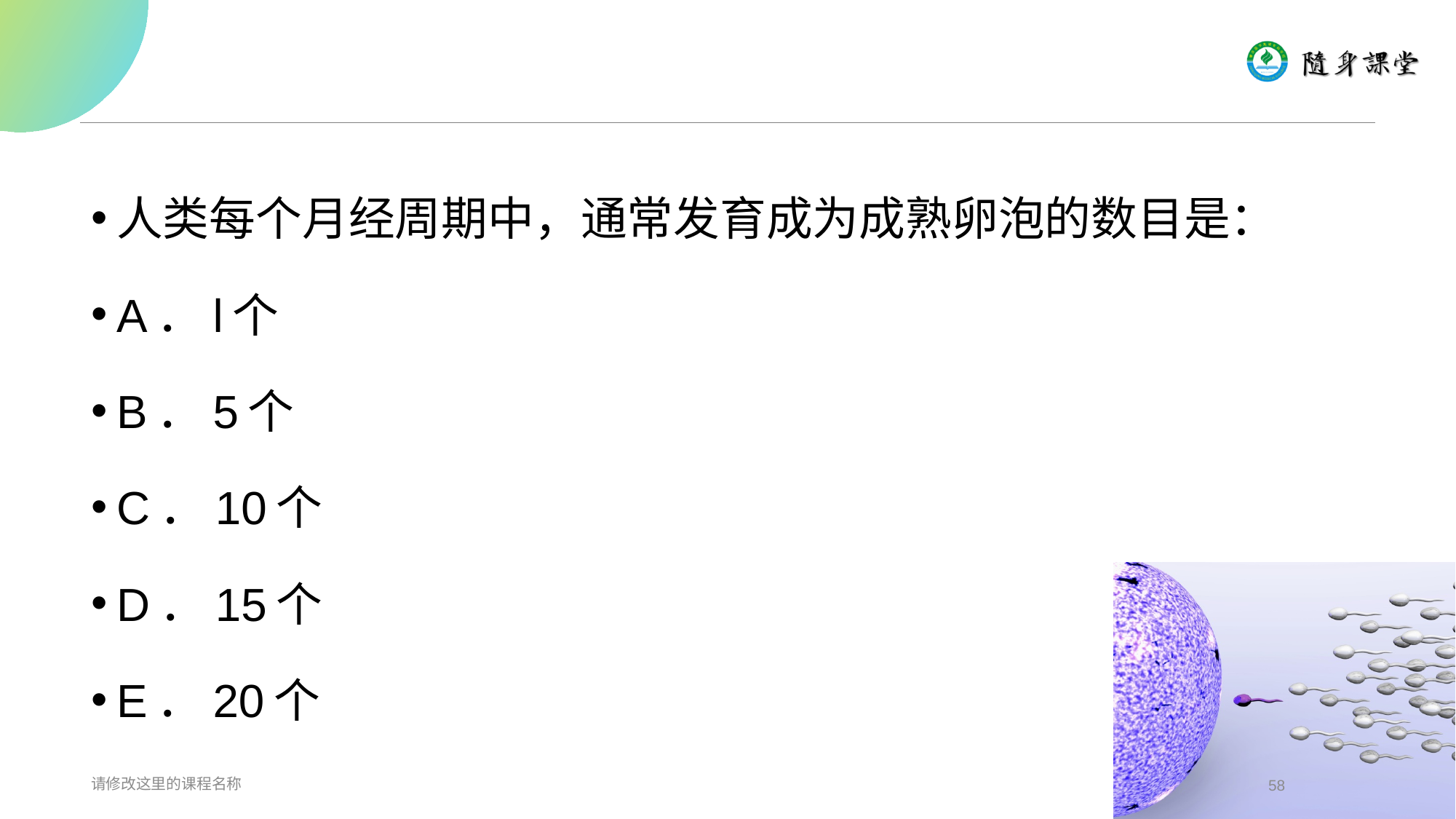

#
人类每个月经周期中，通常发育成为成熟卵泡的数目是：
A．l个
B．5个
C．10个
D．15个
E．20个
请修改这里的课程名称
58